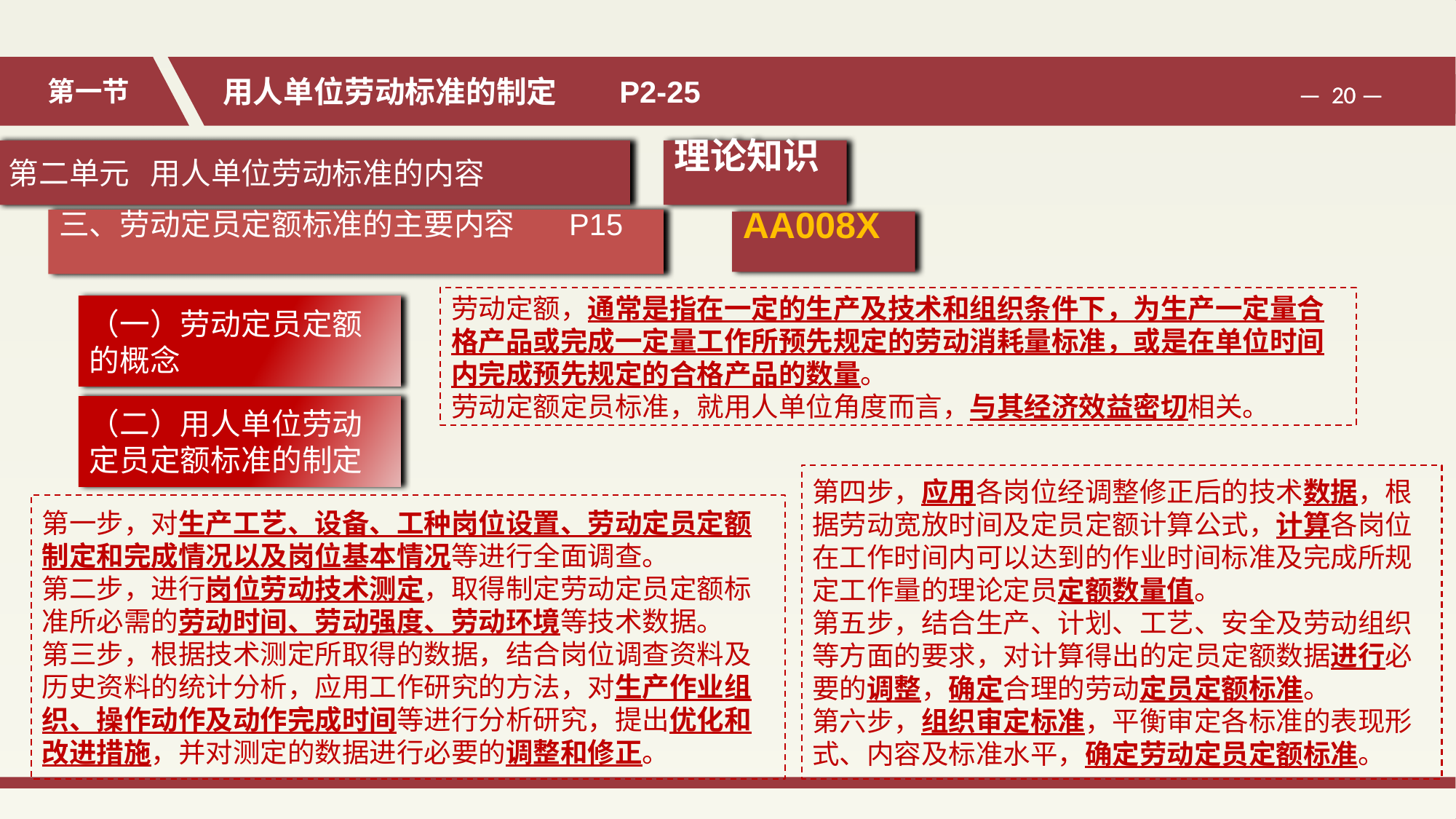

第二单元   用人单位劳动标准的内容
理论知识
三、劳动定员定额标准的主要内容       P15
AA008X
劳动定额，通常是指在一定的生产及技术和组织条件下，为生产一定量合格产品或完成一定量工作所预先规定的劳动消耗量标准，或是在单位时间内完成预先规定的合格产品的数量。
劳动定额定员标准，就用人单位角度而言，与其经济效益密切相关。
（一）劳动定员定额的概念
（二）用人单位劳动定员定额标准的制定
第四步，应用各岗位经调整修正后的技术数据，根据劳动宽放时间及定员定额计算公式，计算各岗位在工作时间内可以达到的作业时间标准及完成所规定工作量的理论定员定额数量值。
第五步，结合生产、计划、工艺、安全及劳动组织等方面的要求，对计算得出的定员定额数据进行必要的调整，确定合理的劳动定员定额标准。
第六步，组织审定标准，平衡审定各标准的表现形式、内容及标准水平，确定劳动定员定额标准。
第一步，对生产工艺、设备、工种岗位设置、劳动定员定额制定和完成情况以及岗位基本情况等进行全面调查。
第二步，进行岗位劳动技术测定，取得制定劳动定员定额标准所必需的劳动时间、劳动强度、劳动环境等技术数据。
第三步，根据技术测定所取得的数据，结合岗位调查资料及历史资料的统计分析，应用工作研究的方法，对生产作业组织、操作动作及动作完成时间等进行分析研究，提出优化和改进措施，并对测定的数据进行必要的调整和修正。